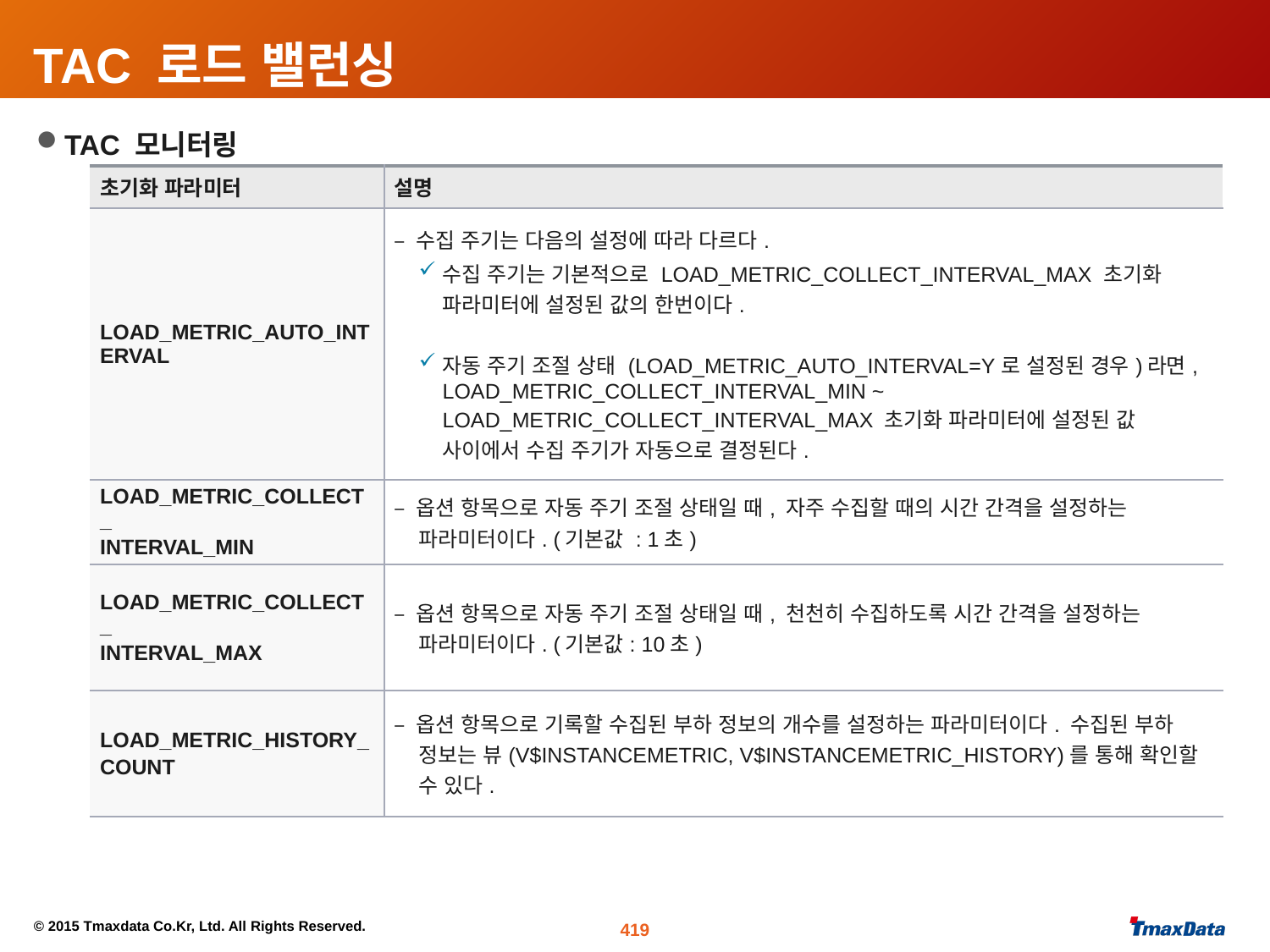

# TAC 로드 밸런싱
TAC 모니터링

| 초기화 파라미터 | 설명 |
| --- | --- |
| LOAD\_METRIC\_AUTO\_INTERVAL | – 수집 주기는 다음의 설정에 따라 다르다. 수집 주기는 기본적으로 LOAD\_METRIC\_COLLECT\_INTERVAL\_MAX 초기화 파라미터에 설정된 값의 한번이다. 자동 주기 조절 상태 (LOAD\_METRIC\_AUTO\_INTERVAL=Y로 설정된 경우)라면, LOAD\_METRIC\_COLLECT\_INTERVAL\_MIN ~ LOAD\_METRIC\_COLLECT\_INTERVAL\_MAX 초기화 파라미터에 설정된 값 사이에서 수집 주기가 자동으로 결정된다. |
| LOAD\_METRIC\_COLLECT\_ INTERVAL\_MIN | – 옵션 항목으로 자동 주기 조절 상태일 때, 자주 수집할 때의 시간 간격을 설정하는 파라미터이다. (기본값 : 1초) |
| LOAD\_METRIC\_COLLECT\_ INTERVAL\_MAX | – 옵션 항목으로 자동 주기 조절 상태일 때, 천천히 수집하도록 시간 간격을 설정하는 파라미터이다. (기본값: 10초) |
| LOAD\_METRIC\_HISTORY\_ COUNT | – 옵션 항목으로 기록할 수집된 부하 정보의 개수를 설정하는 파라미터이다. 수집된 부하 정보는 뷰(V$INSTANCEMETRIC, V$INSTANCEMETRIC\_HISTORY)를 통해 확인할 수 있다. |